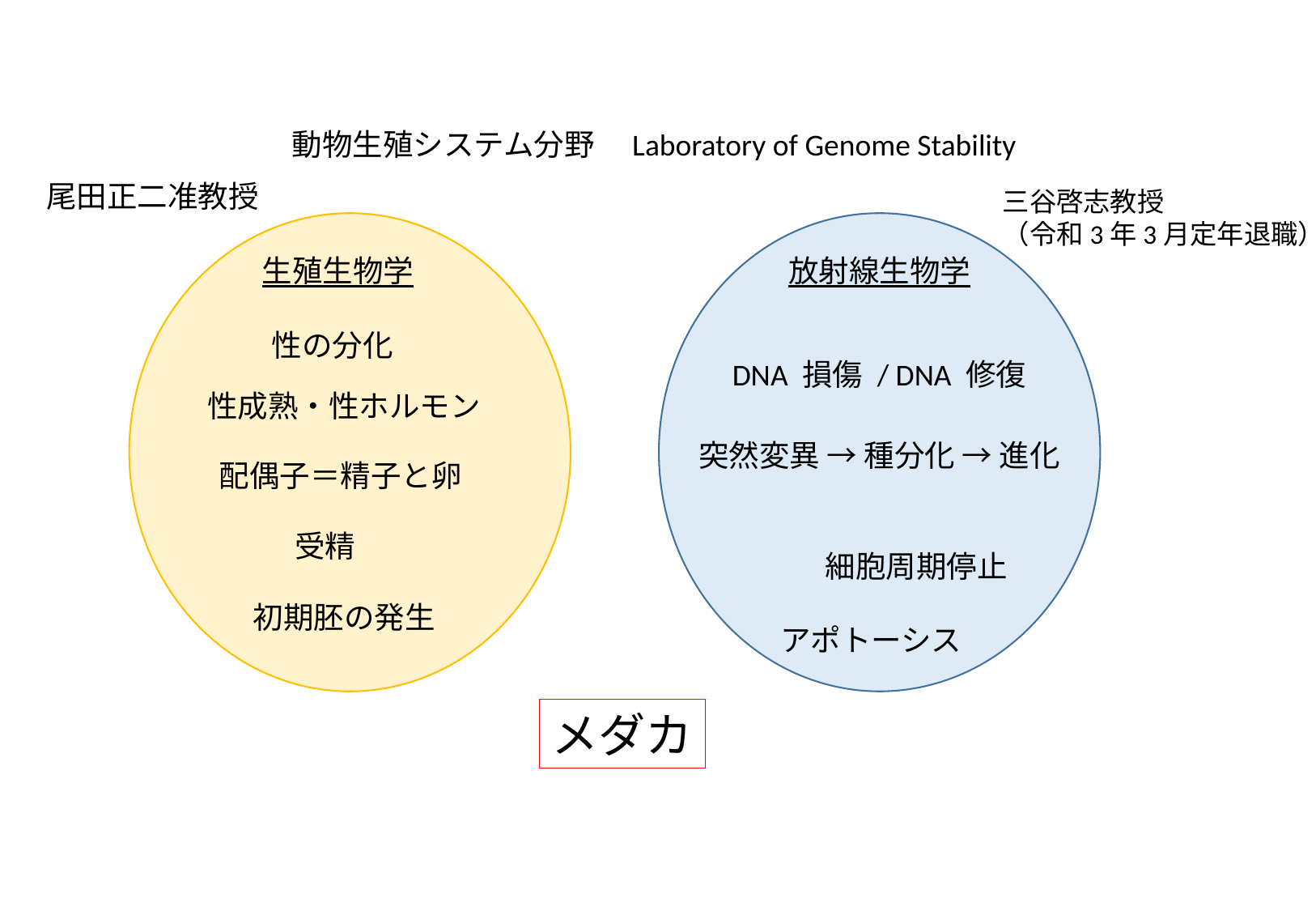

動物生殖システム分野　Laboratory of Genome Stability
尾田正二准教授
三谷啓志教授
（令和3年3月定年退職）

放射線生物学
DNA 損傷 / DNA 修復
突然変異 → 種分化 → 進化
細胞周期停止
アポトーシス
生殖生物学
性の分化
性成熟・性ホルモン
配偶子＝精子と卵
受精
初期胚の発生
メダカ